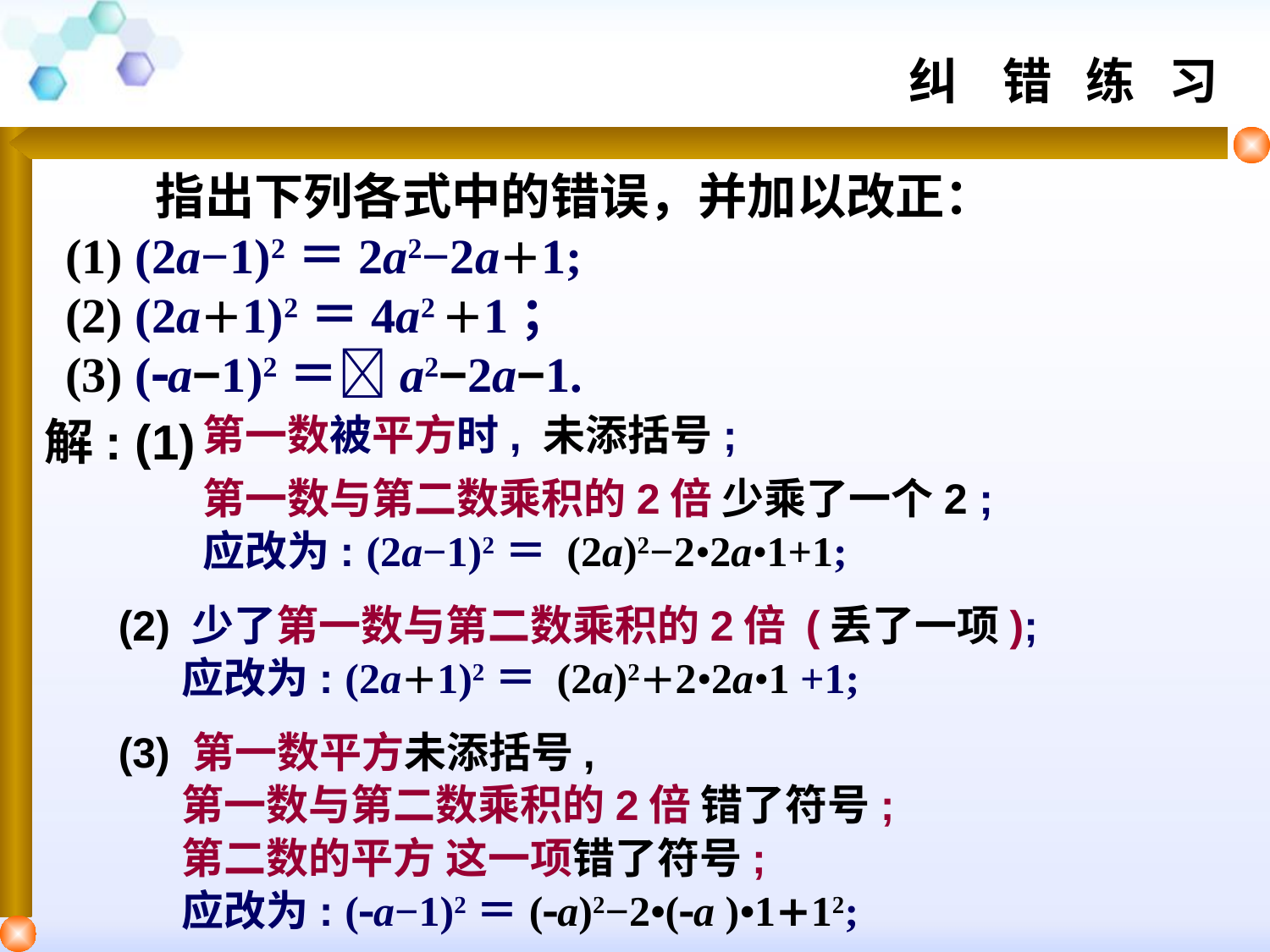

纠    错   练   习

       指出下列各式中的错误，并加以改正：
(1) (2a−1)2＝2a2−2a+1;
(2) (2a+1)2＝4a2 +1；
(3) (−a−1)2＝−a2−2a−1.
第一数被平方时, 未添括号;
解: (1)
第一数与第二数乘积的2倍 少乘了一个2 ;
应改为: (2a−1)2＝ (2a)2−2•2a•1+1;
(2) 少了第一数与第二数乘积的2倍 (丢了一项);
应改为: (2a+1)2＝ (2a)2+2•2a•1 +1;
(3) 第一数平方未添括号,
第一数与第二数乘积的2倍 错了符号;
第二数的平方 这一项错了符号;
应改为: (−a−1)2＝(−a)2−2•(−a )•1+12;